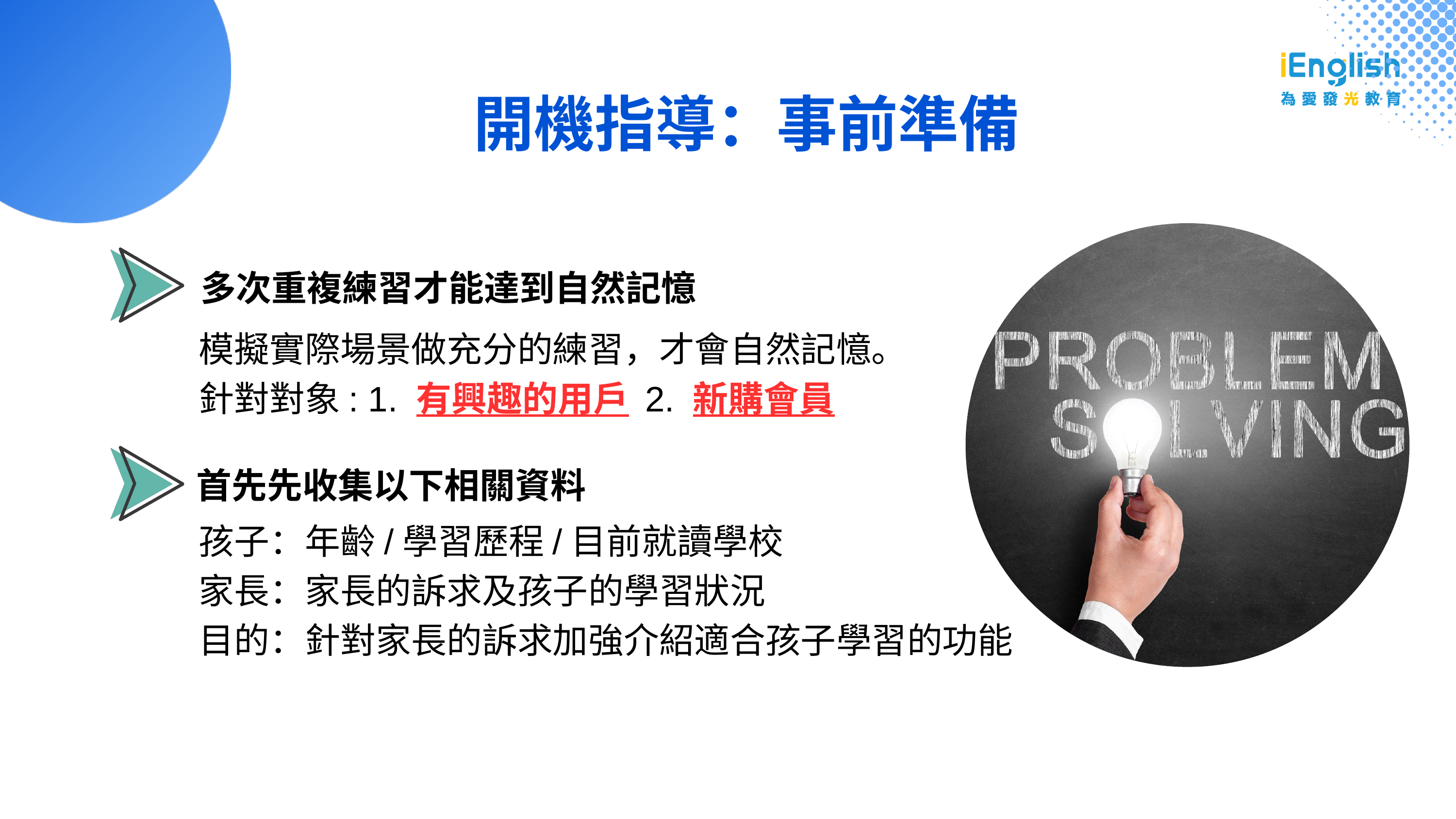

開機指導：事前準備

多次重複練習才能達到自然記憶
模擬實際場景做充分的練習，才會自然記憶。
針對對象: 1. 有興趣的用戶 2. 新購會員

首先先收集以下相關資料
孩子：年齡/學習歷程/目前就讀學校
家長：家長的訴求及孩子的學習狀況
目的：針對家長的訴求加強介紹適合孩子學習的功能